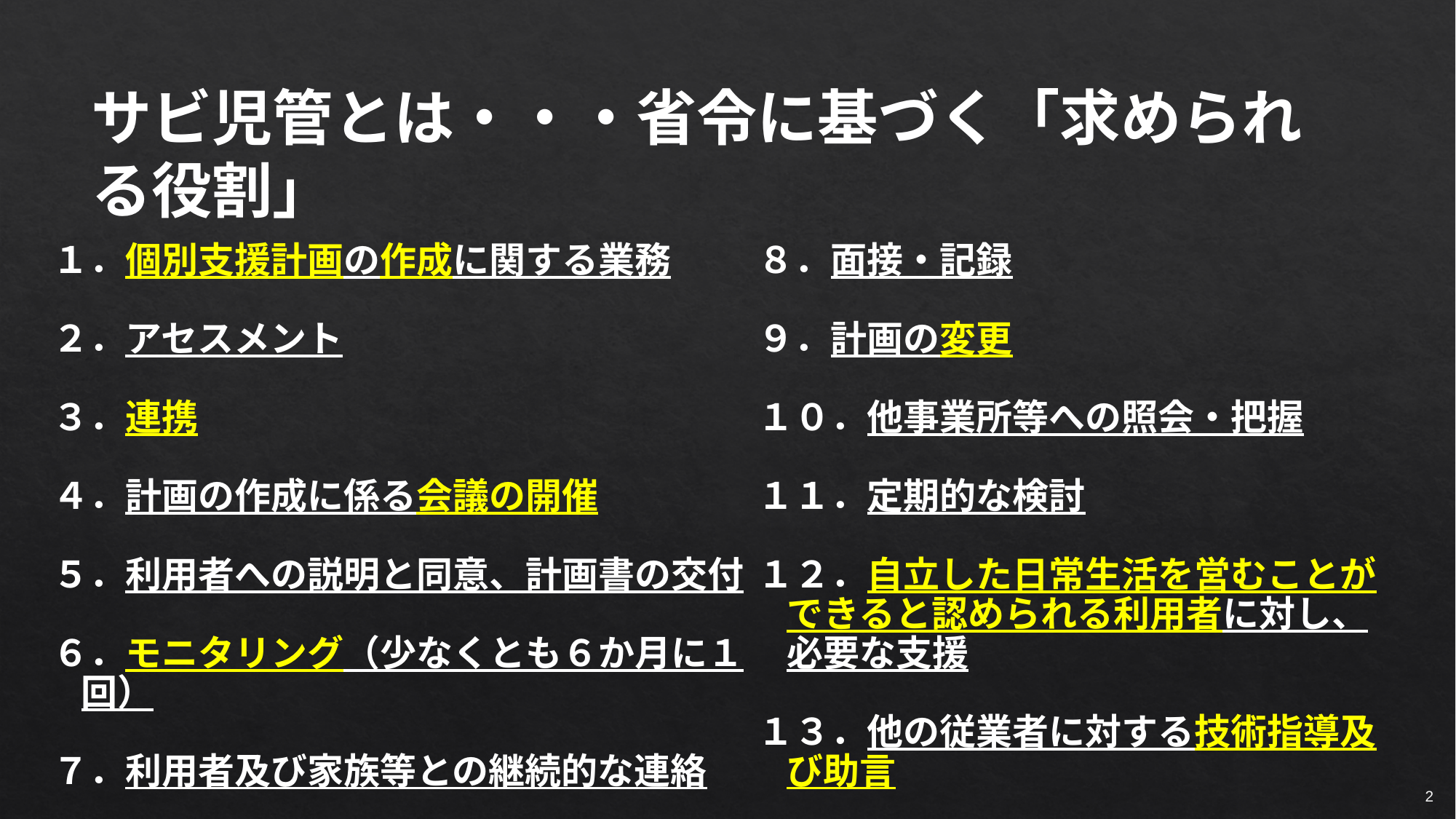

サビ児管とは・・・省令に基づく「求められる役割」
１．個別支援計画の作成に関する業務

２．アセスメント

３．連携

４．計画の作成に係る会議の開催

５．利用者への説明と同意、計画書の交付

６．モニタリング（少なくとも６か月に１回）

７．利用者及び家族等との継続的な連絡
８．面接・記録

９．計画の変更

１０．他事業所等への照会・把握

１１．定期的な検討

１２．自立した日常生活を営むことができると認められる利用者に対し、必要な支援

１３．他の従業者に対する技術指導及び助言
2